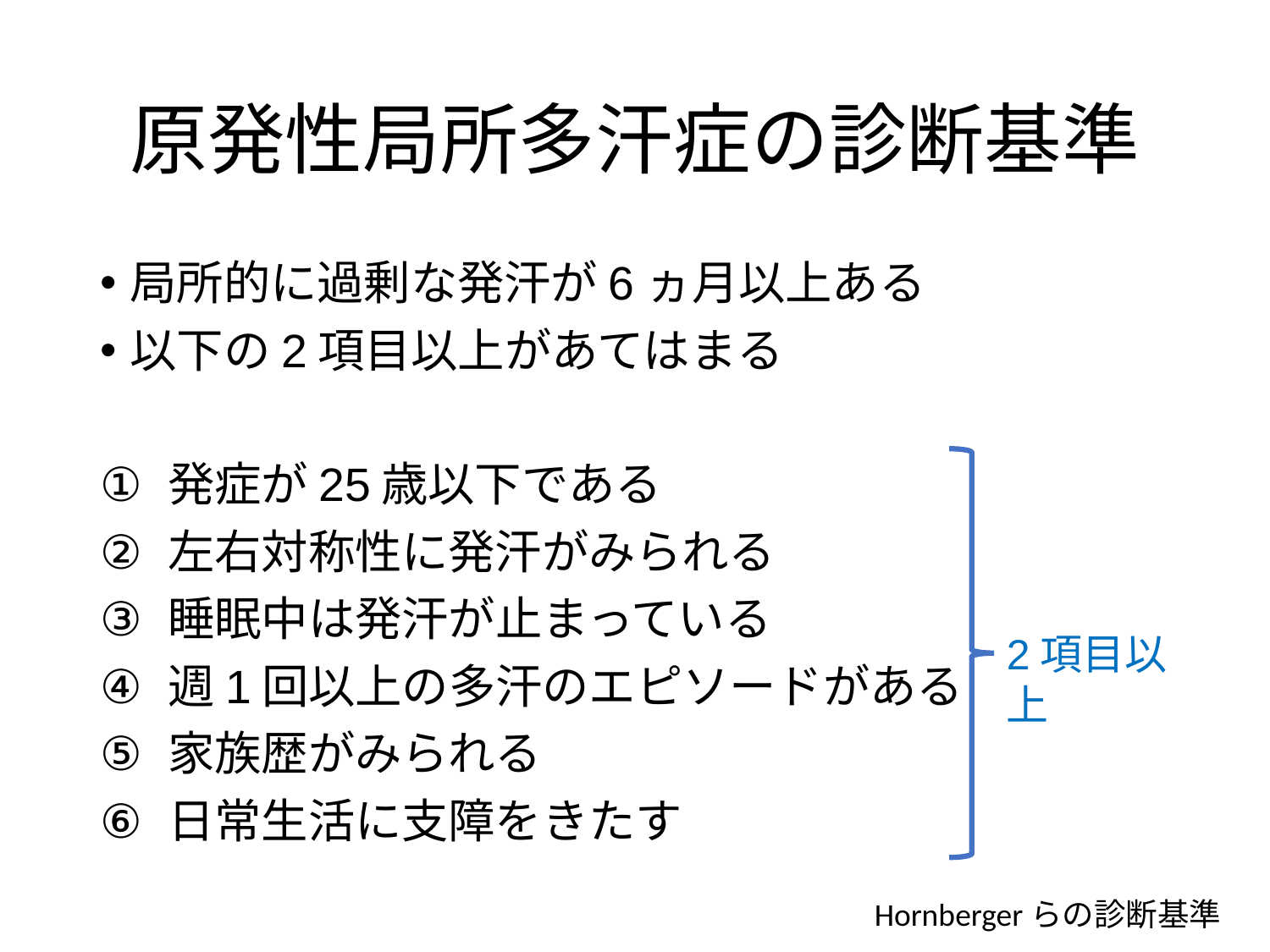

# 原発性局所多汗症の診断基準
局所的に過剰な発汗が6ヵ月以上ある
以下の2項目以上があてはまる

発症が25歳以下である
左右対称性に発汗がみられる
睡眠中は発汗が止まっている
週1回以上の多汗のエピソードがある
家族歴がみられる
日常生活に支障をきたす

2項目以上
Hornbergerらの診断基準